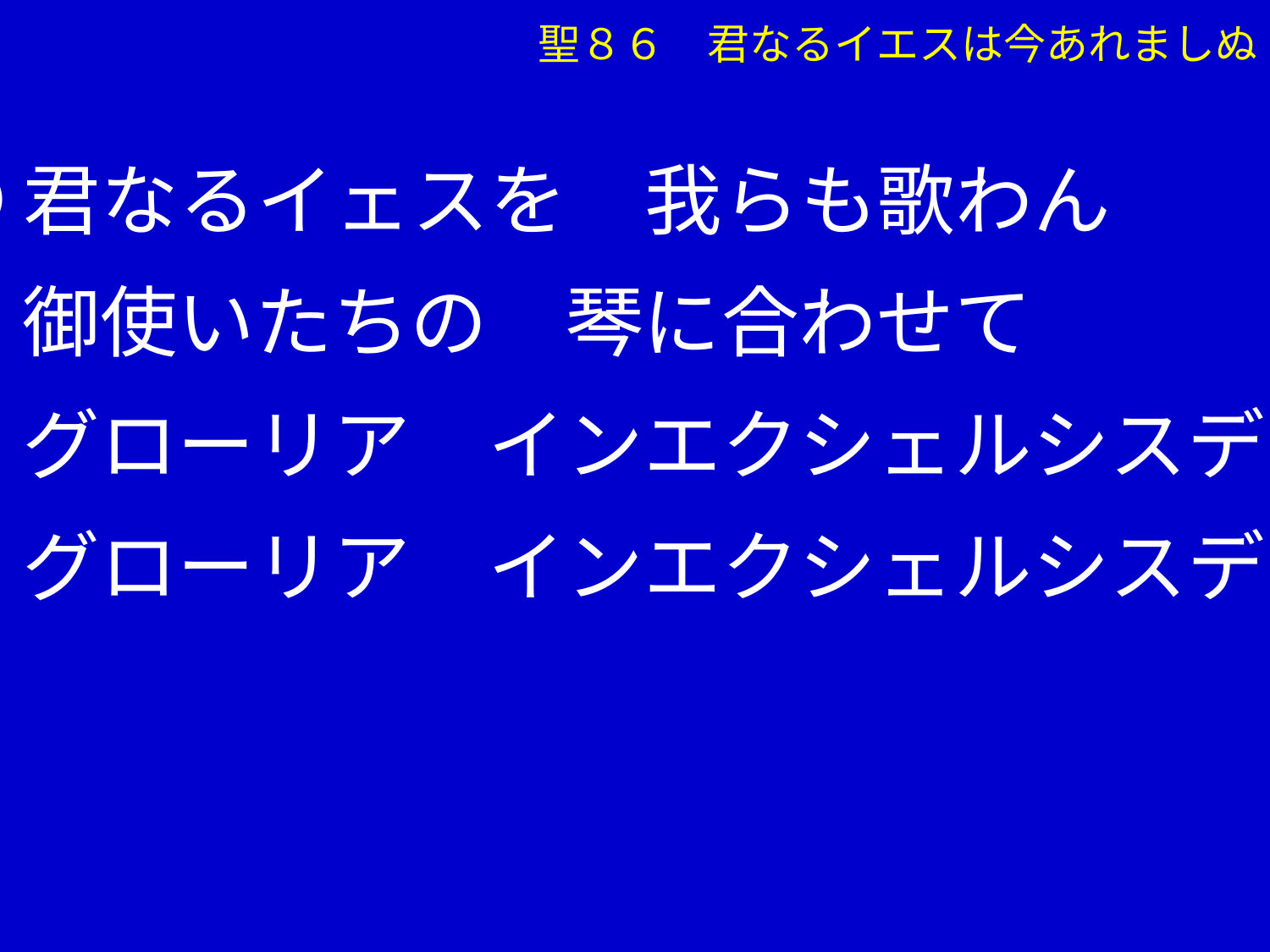

聖８６　君なるイエスは今あれましぬ
④君なるイェスを　我らも歌わん
　 御使いたちの　琴に合わせて
　 グローリア　インエクシェルシスデオ
　 グローリア　インエクシェルシスデオ